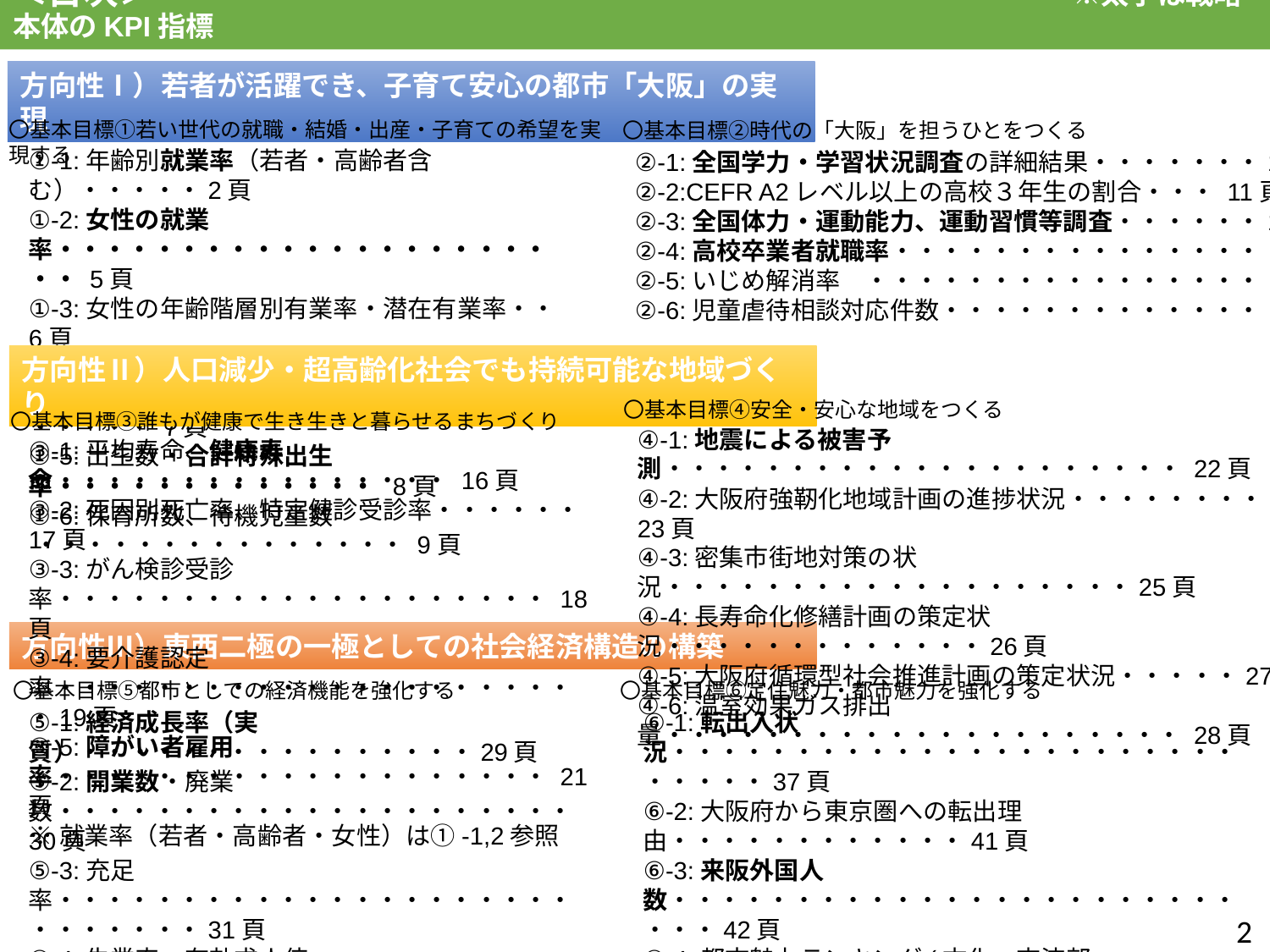

# ＜目次＞　　　　　　　　　　　　　　　　　　　　　　　　　　※太字は戦略本体のKPI指標
方向性Ⅰ）若者が活躍でき、子育て安心の都市「大阪」の実現
〇基本目標①若い世代の就職・結婚・出産・子育ての希望を実現する
〇基本目標②時代の「大阪」を担うひとをつくる
①-1:年齢別就業率（若者・高齢者含む）・・・・・2頁
①-2:女性の就業率・・・・・・・・・・・・・・・・・・・・・・ 5頁
①-3:女性の年齢階層別有業率・潜在有業率・・ 6頁
①-4:初婚年齢 ・・・・・・・・・・・・・・・・・・・・・・・・・・ 7頁
①-5:出生数・合計特殊出生率・・・・・・・・・・・・・  8頁
①-6:保育所数、待機児童数 ・・・・・・・・・・・・・・・ 9頁
②-1:全国学力・学習状況調査の詳細結果・・・・・・・10頁
②-2:CEFR A2レベル以上の高校３年生の割合・・・ 11頁
②-3:全国体力・運動能力、運動習慣等調査・・・・・・12頁
②-4:高校卒業者就職率・・・・・・・・・・・・・・・・・・・・・・13頁
②-5:いじめ解消率　・・・・・・・・・・・・・・・・・・・・・・・・・・14頁
②-6:児童虐待相談対応件数・・・・・・・・・・・・・・・・・・15頁

方向性Ⅱ）人口減少・超高齢化社会でも持続可能な地域づくり
〇基本目標④安全・安心な地域をつくる
〇基本目標③誰もが健康で生き生きと暮らせるまちづくり
④-1:地震による被害予測・・・・・・・・・・・・・・・・・・・・・ 22頁
④-2:大阪府強靭化地域計画の進捗状況・・・・・・・・・23頁
④-3:密集市街地対策の状況・・・・・・・・・・・・・・・・・・・25頁
④-4:長寿命化修繕計画の策定状況・・・・・・・・・・・・・26頁
④-5:大阪府循環型社会推進計画の策定状況・・・・・27頁
④-6:温室効果ガス排出量・・・・・・・・・・・・・・・・・・・・・ 28頁
③-1:平均寿命、健康寿命・・・・・・・・・・・・・・・・ 16頁
③-2:死因別死亡率、特定健診受診率・・・・・・ 17頁
③-3:がん検診受診率・・・・・・・・・・・・・・・・・・・・ 18頁
③-4:要介護認定率・・・・・・・・・・・・・・・・・・・・・・19頁
③-5:障がい者雇用率・・・・・・・・・・・・・・・・・・・・ 21頁
※就業率（若者・高齢者・女性）は①-1,2参照
方向性Ⅲ）東西二極の一極としての社会経済構造の構築
〇基本目標⑥定住魅力・都市魅力を強化する
〇基本目標⑤都市としての経済機能を強化する
⑤-1:経済成長率（実質）・・・・・・・・・・・・・・・・29頁
⑤-2:開業数・廃業数・・・・・・・・・・・・・・・・・・・・・30頁
⑤-3:充足率・・・・・・・・・・・・・・・・・・・・・・・・・・・・31頁
⑤-4:失業率・有効求人倍率・・・・・・・・・・・・・・・32頁
⑤-5:転入・転出企業数・・・・・・・・・・・・・・・・・・・33頁
⑤-6:農業産出額・・・・・・・・・・・・・・・・・・・・・・・・34頁
⑤-7:企業と部局との連携した取り組み・・・・・・・・35頁
⑤-8:都市魅力ランキング（交通アクセス部門)・・36頁

⑥-1:転出入状況・・・・・・・・・・・・・・・・・・・・・・・・・・・・37頁
⑥-2:大阪府から東京圏への転出理由・・・・・・・・・・・・41頁
⑥-3:来阪外国人数・・・・・・・・・・・・・・・・・・・・・・・・・・42頁
⑥-4:都市魅力ランキング(文化・交流部門)・・・・・・・ 43頁

2